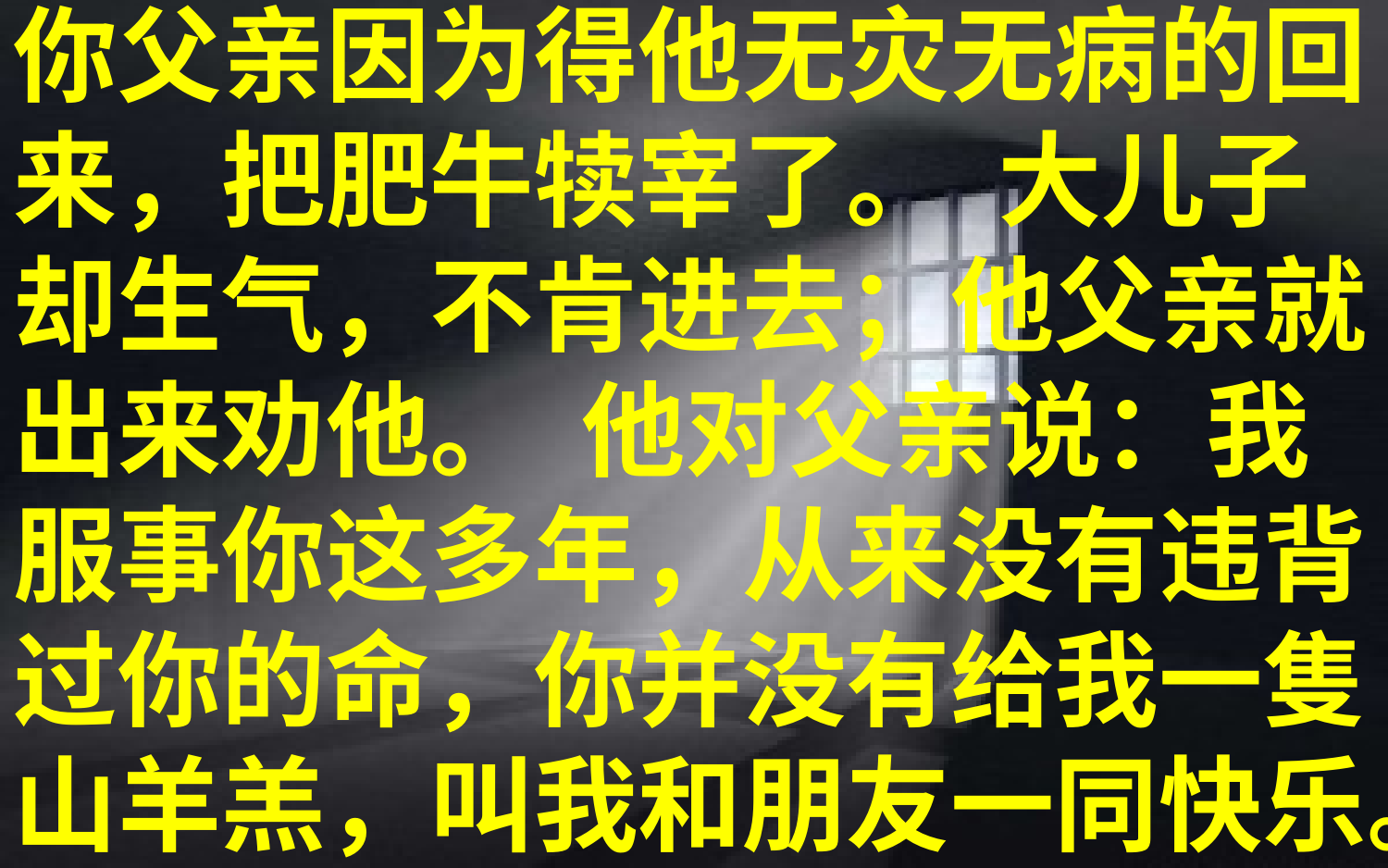

你父亲因为得他无灾无病的回来，把肥牛犊宰了。  大儿子却生气，不肯进去；他父亲就出来劝他。  他对父亲说：我服事你这多年，从来没有违背过你的命，你并没有给我一隻山羊羔，叫我和朋友一同快乐。